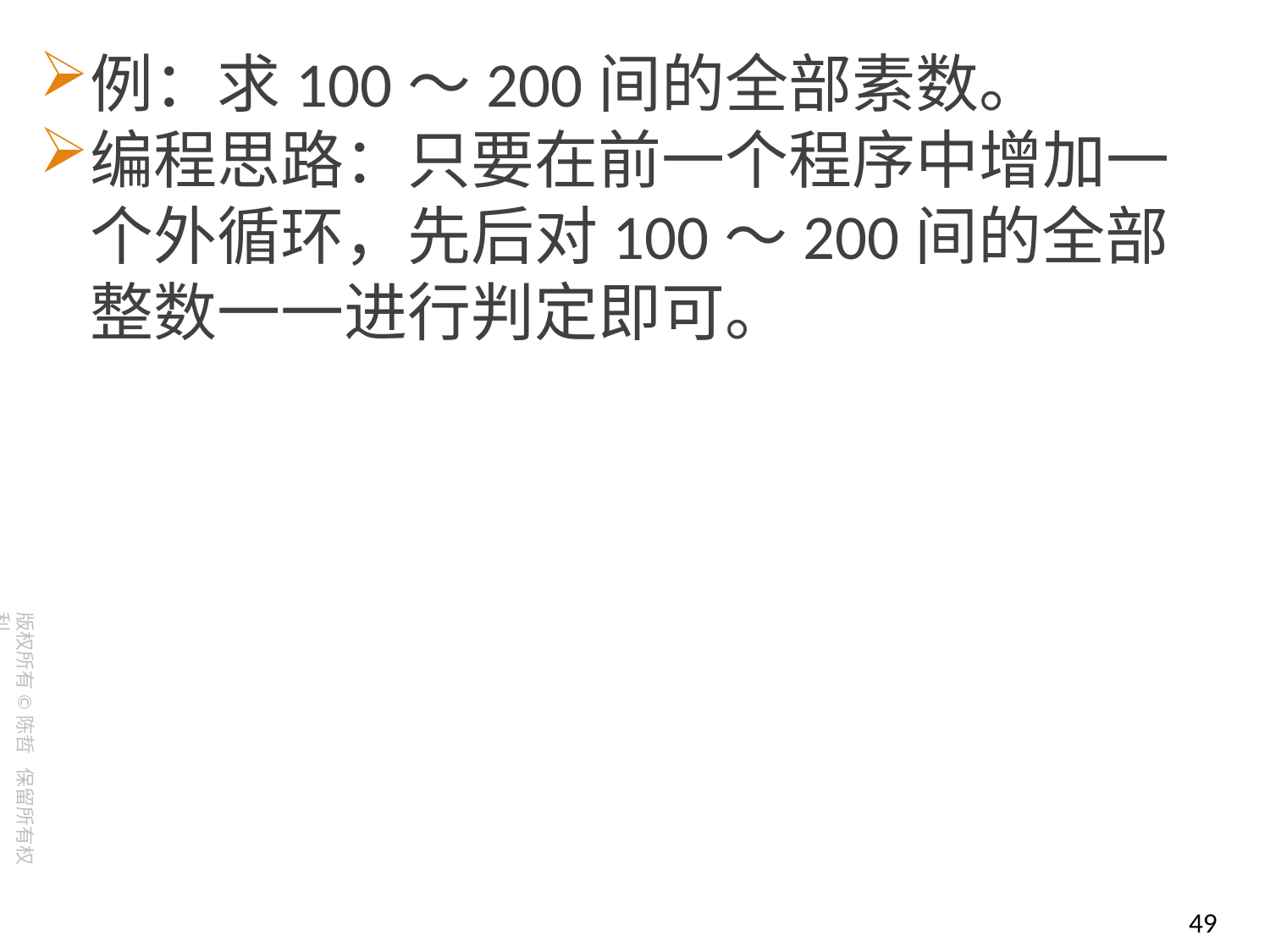

例：求100～200间的全部素数。
编程思路：只要在前一个程序中增加一个外循环，先后对100～200间的全部整数一一进行判定即可。
49